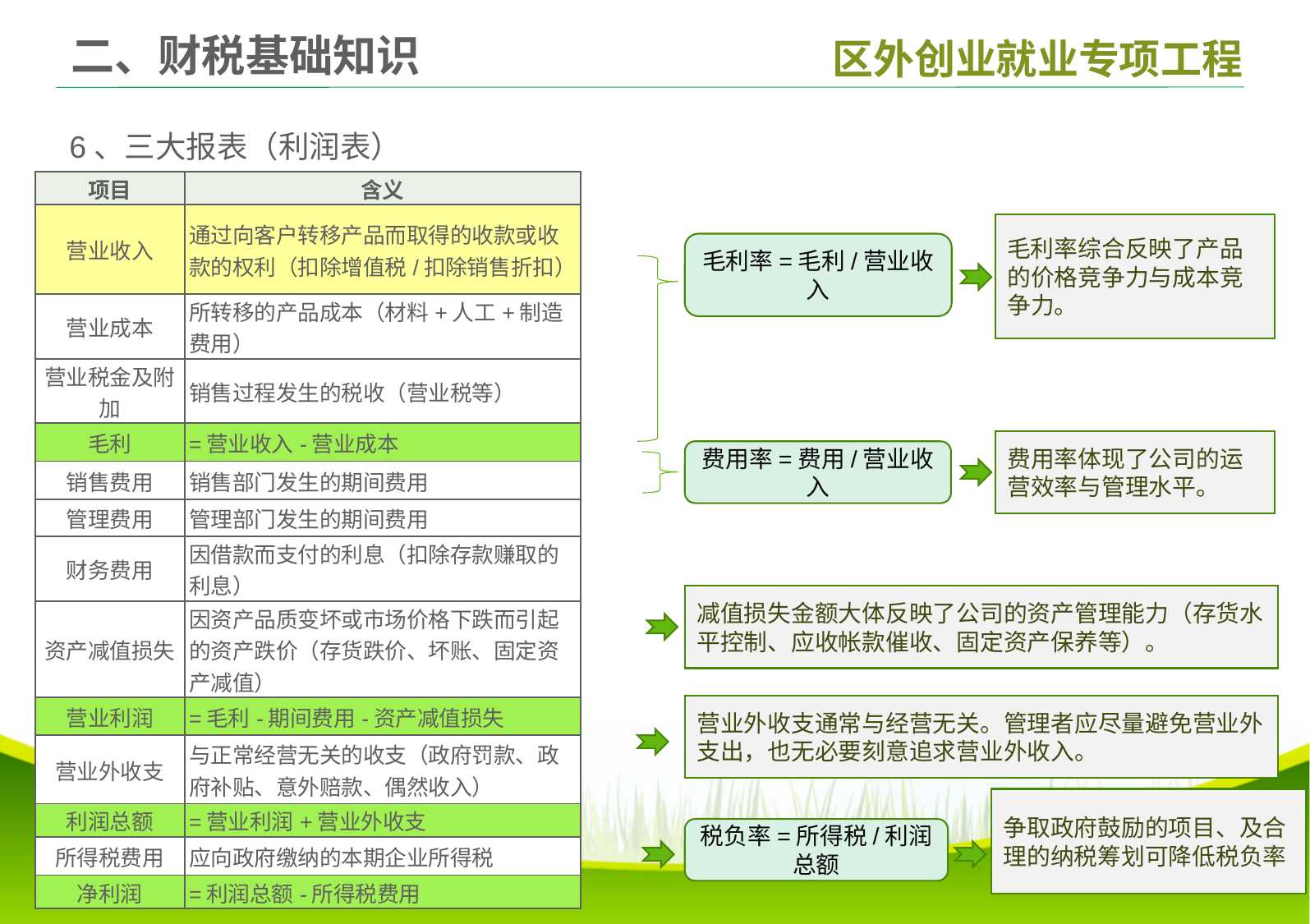

二、财税基础知识
6、三大报表（利润表）
| 项目 | 含义 |
| --- | --- |
| 营业收入 | 通过向客户转移产品而取得的收款或收款的权利（扣除增值税/扣除销售折扣） |
| 营业成本 | 所转移的产品成本（材料+人工+制造费用） |
| 营业税金及附加 | 销售过程发生的税收（营业税等） |
| 毛利 | =营业收入-营业成本 |
| 销售费用 | 销售部门发生的期间费用 |
| 管理费用 | 管理部门发生的期间费用 |
| 财务费用 | 因借款而支付的利息（扣除存款赚取的利息） |
| 资产减值损失 | 因资产品质变坏或市场价格下跌而引起的资产跌价（存货跌价、坏账、固定资产减值） |
| 营业利润 | =毛利-期间费用-资产减值损失 |
| 营业外收支 | 与正常经营无关的收支（政府罚款、政府补贴、意外赔款、偶然收入） |
| 利润总额 | =营业利润+营业外收支 |
| 所得税费用 | 应向政府缴纳的本期企业所得税 |
| 净利润 | =利润总额-所得税费用 |
毛利率综合反映了产品的价格竞争力与成本竞争力。
毛利率=毛利/营业收入

费用率体现了公司的运营效率与管理水平。
费用率=费用/营业收入

减值损失金额大体反映了公司的资产管理能力（存货水平控制、应收帐款催收、固定资产保养等）。

营业外收支通常与经营无关。管理者应尽量避免营业外支出，也无必要刻意追求营业外收入。

争取政府鼓励的项目、及合理的纳税筹划可降低税负率
税负率=所得税/利润总额